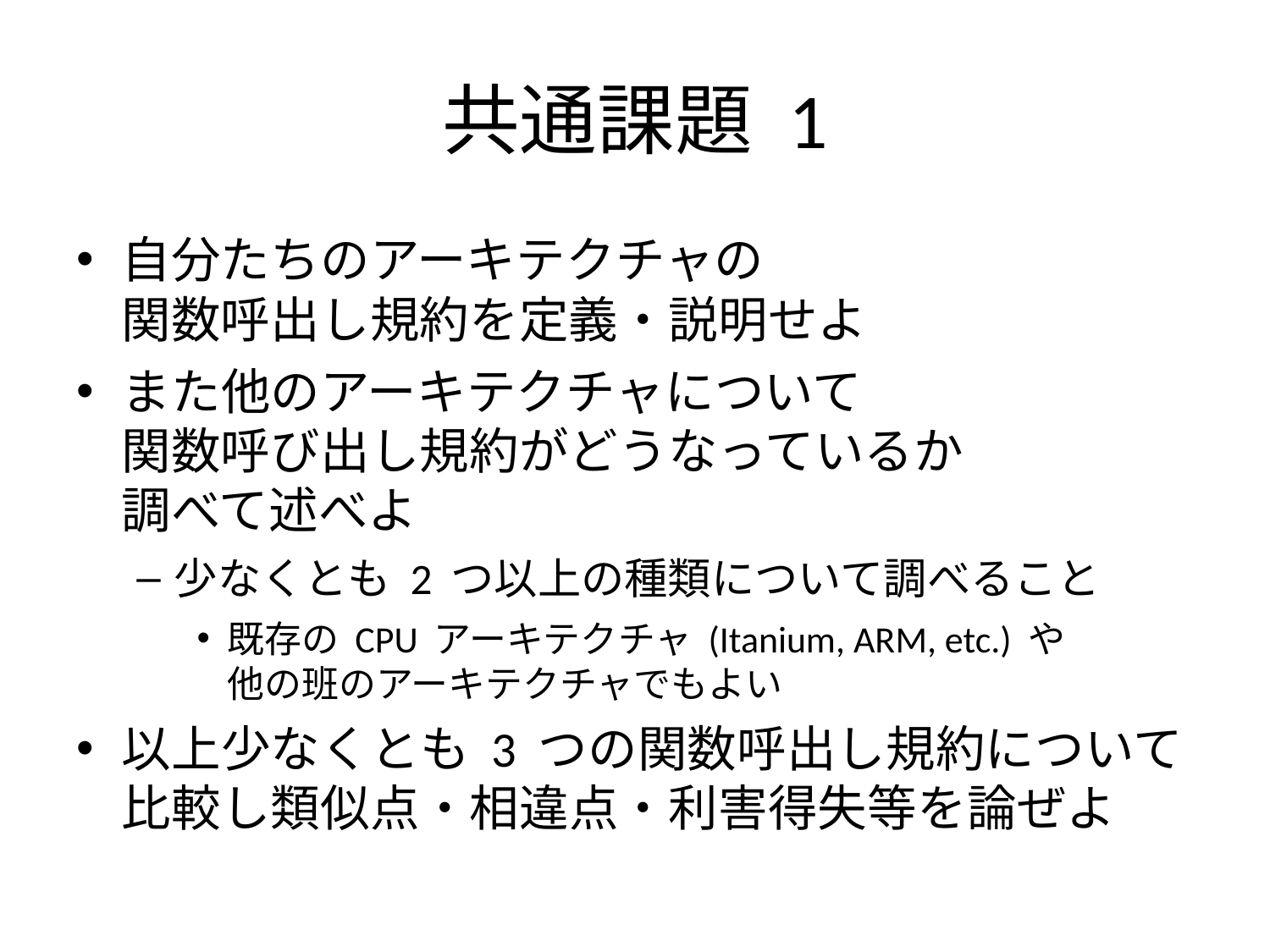

# 共通課題 1
自分たちのアーキテクチャの
関数呼出し規約を定義・説明せよ
また他のアーキテクチャについて
関数呼び出し規約がどうなっているか
調べて述べよ
少なくとも 2 つ以上の種類について調べること
既存の CPU アーキテクチャ (Itanium, ARM, etc.) や
他の班のアーキテクチャでもよい
以上少なくとも 3 つの関数呼出し規約について比較し類似点・相違点・利害得失等を論ぜよ